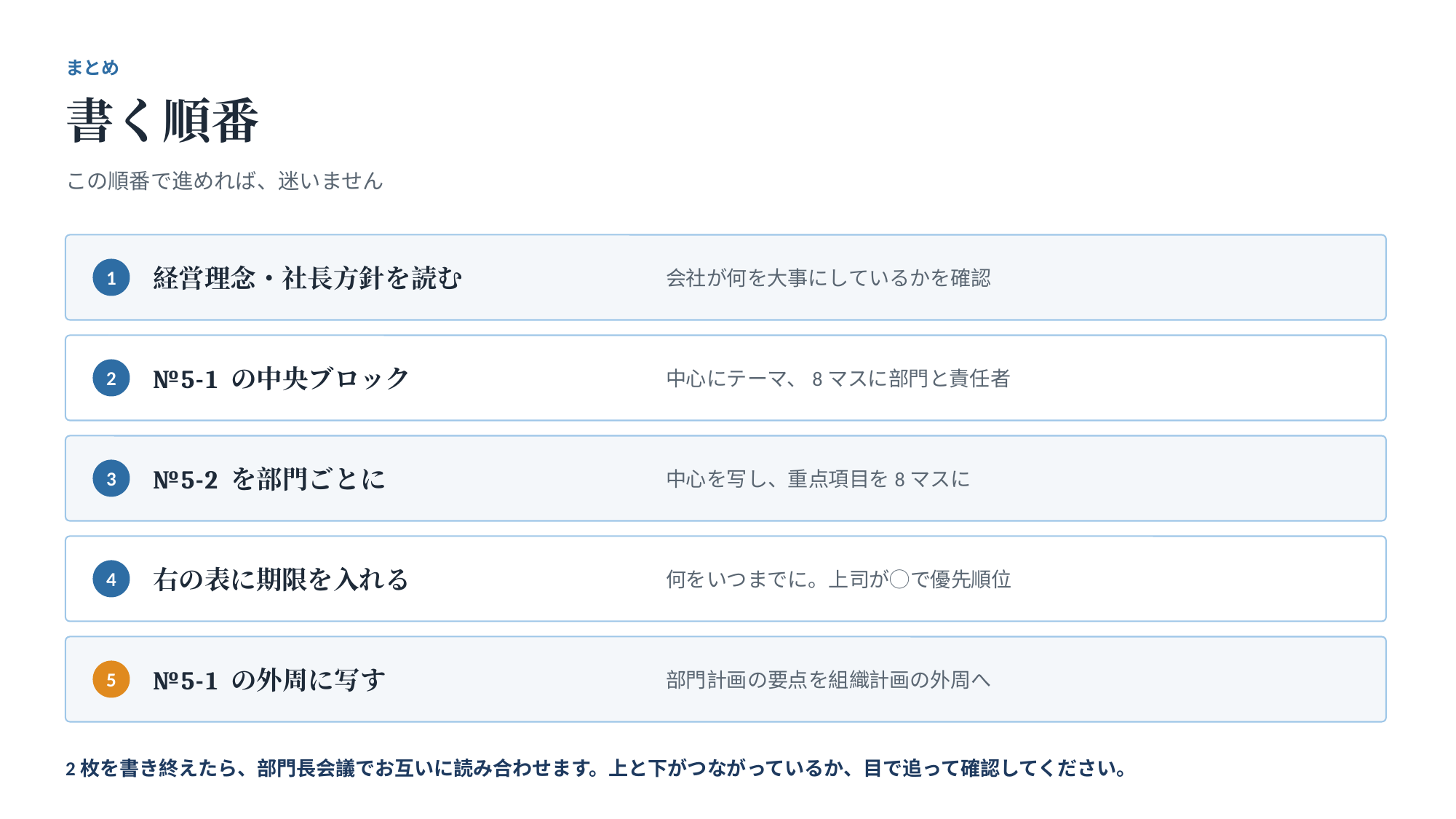

まとめ
書く順番
この順番で進めれば、迷いません

経営理念・社長方針を読む
会社が何を大事にしているかを確認

1

№5-1 の中央ブロック
中心にテーマ、8マスに部門と責任者

2

№5-2 を部門ごとに
中心を写し、重点項目を8マスに

3

右の表に期限を入れる
何をいつまでに。上司が◯で優先順位

4

№5-1 の外周に写す
部門計画の要点を組織計画の外周へ

5
2枚を書き終えたら、部門長会議でお互いに読み合わせます。上と下がつながっているか、目で追って確認してください。